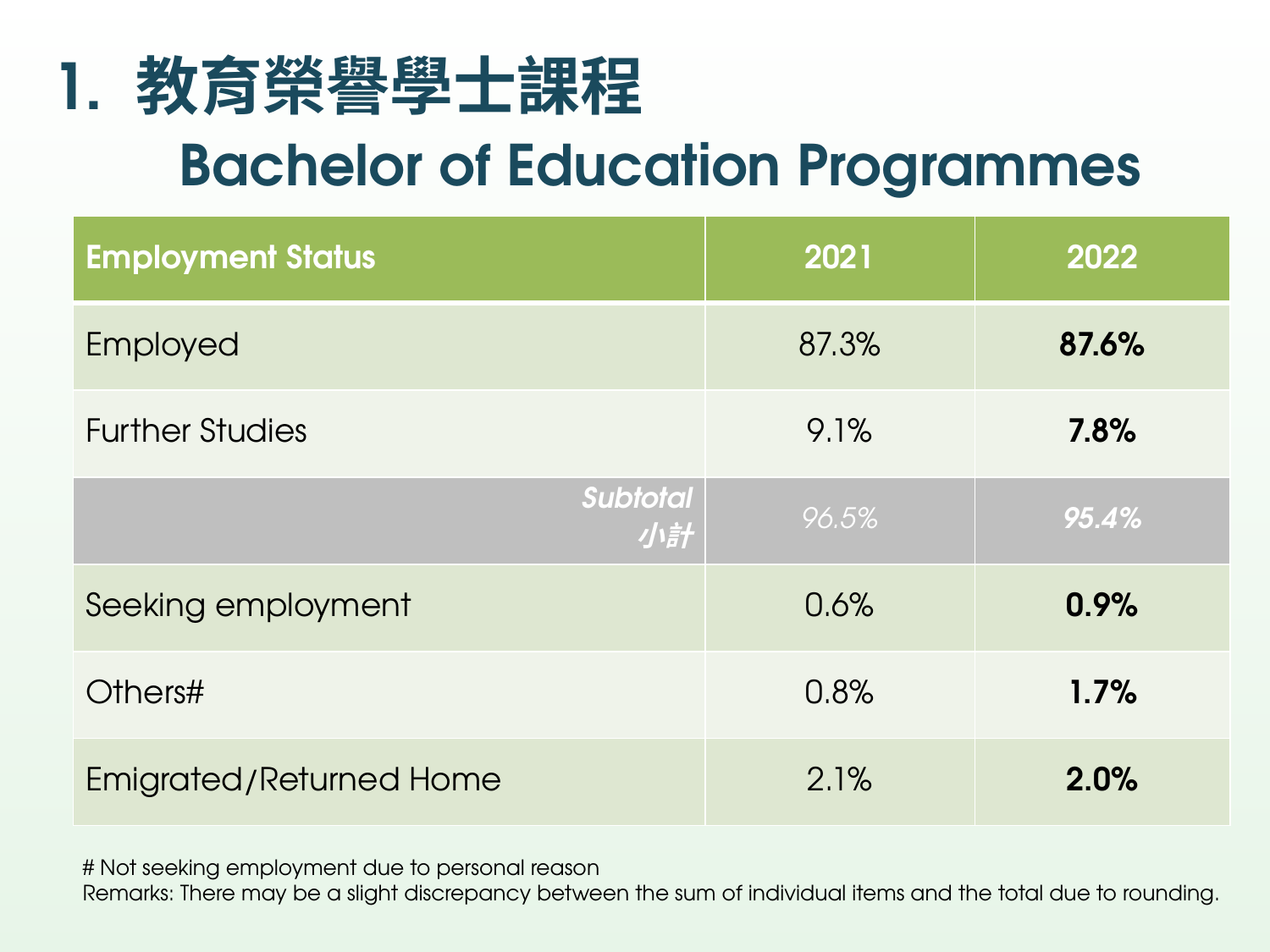

# 1. 教育榮譽學士課程 Bachelor of Education Programmes
| Employment Status | 2021 | 2022 |
| --- | --- | --- |
| Employed | 87.3% | 87.6% |
| Further Studies | 9.1% | 7.8% |
| Subtotal 小計 | 96.5% | 95.4% |
| Seeking employment | 0.6% | 0.9% |
| Others# | 0.8% | 1.7% |
| Emigrated/Returned Home | 2.1% | 2.0% |
# Not seeking employment due to personal reason
Remarks: There may be a slight discrepancy between the sum of individual items and the total due to rounding.